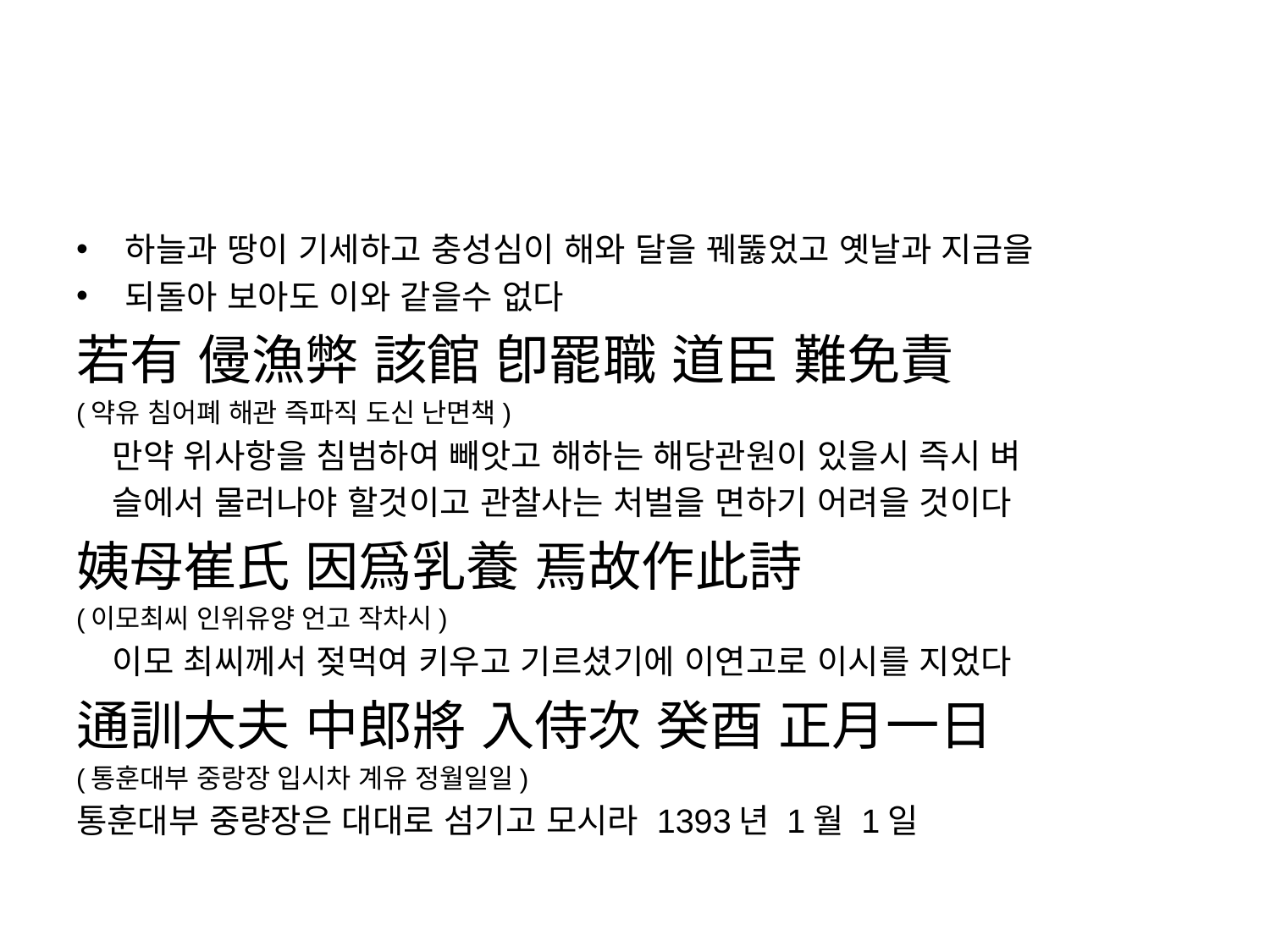

하늘과 땅이 기세하고 충성심이 해와 달을 꿰뚫었고 옛날과 지금을
되돌아 보아도 이와 같을수 없다
若有 㑴漁弊 該館 卽罷職 道臣 難免責
(약유 침어폐 해관 즉파직 도신 난면책)
   만약 위사항을 침범하여 빼앗고 해하는 해당관원이 있을시 즉시 벼
   슬에서 물러나야 할것이고 관찰사는 처벌을 면하기 어려을 것이다
姨母崔氏 因爲乳養 焉故作此詩
(이모최씨 인위유양 언고 작차시)
   이모 최씨께서 젖먹여 키우고 기르셨기에 이연고로 이시를 지었다
通訓大夫 中郞將 入侍次 癸酉 正月一日
(통훈대부 중랑장 입시차 계유 정월일일)
통훈대부 중량장은 대대로 섬기고 모시라 1393년 1월 1일